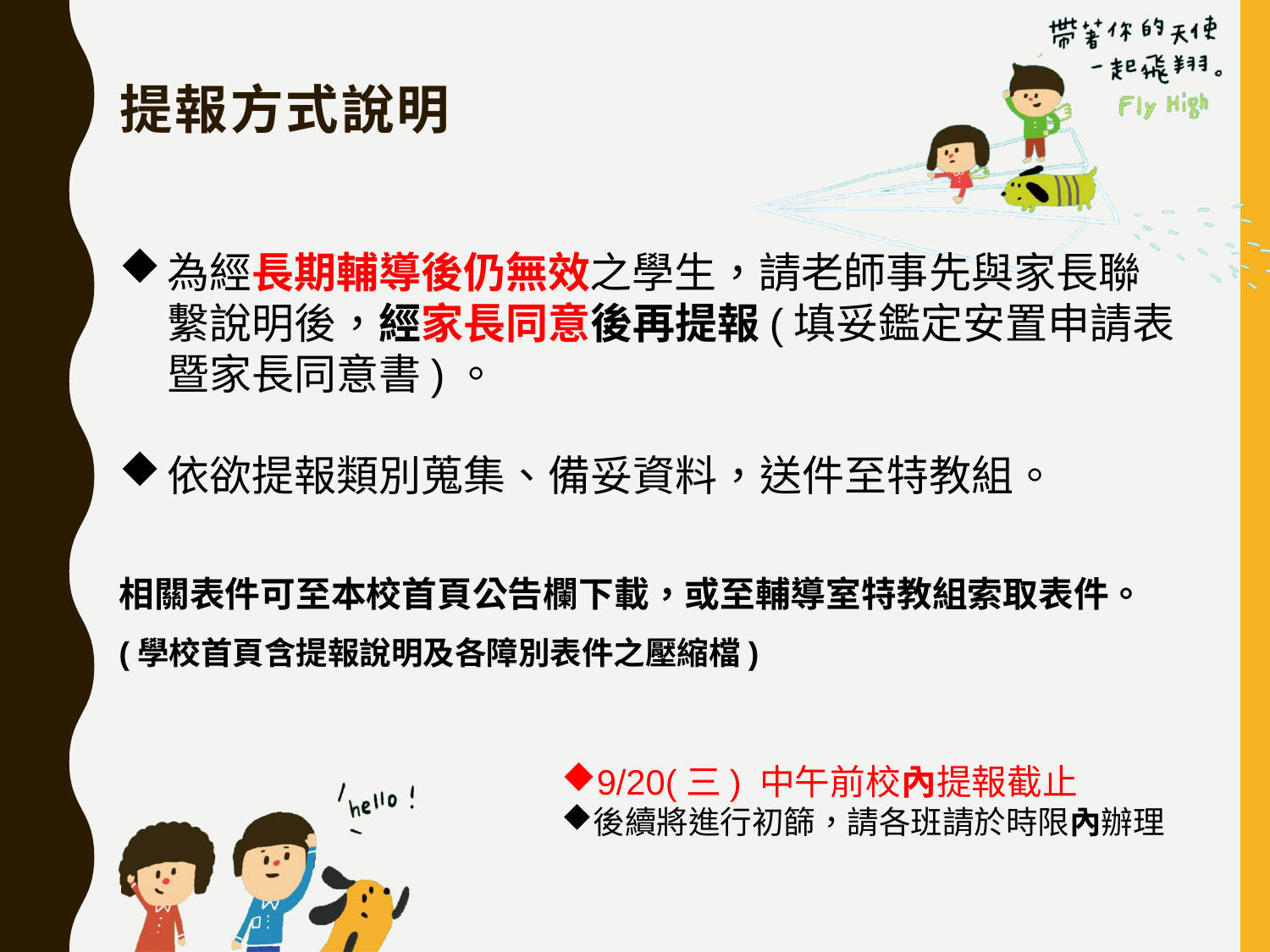

# 提報方式說明
為經長期輔導後仍無效之學生，請老師事先與家長聯繫說明後，經家長同意後再提報(填妥鑑定安置申請表暨家長同意書)。

依欲提報類別蒐集、備妥資料，送件至特教組。

相關表件可至本校首頁公告欄下載，或至輔導室特教組索取表件。
(學校首頁含提報說明及各障別表件之壓縮檔)

9/20(三) 中午前校內提報截止
後續將進行初篩，請各班請於時限內辦理